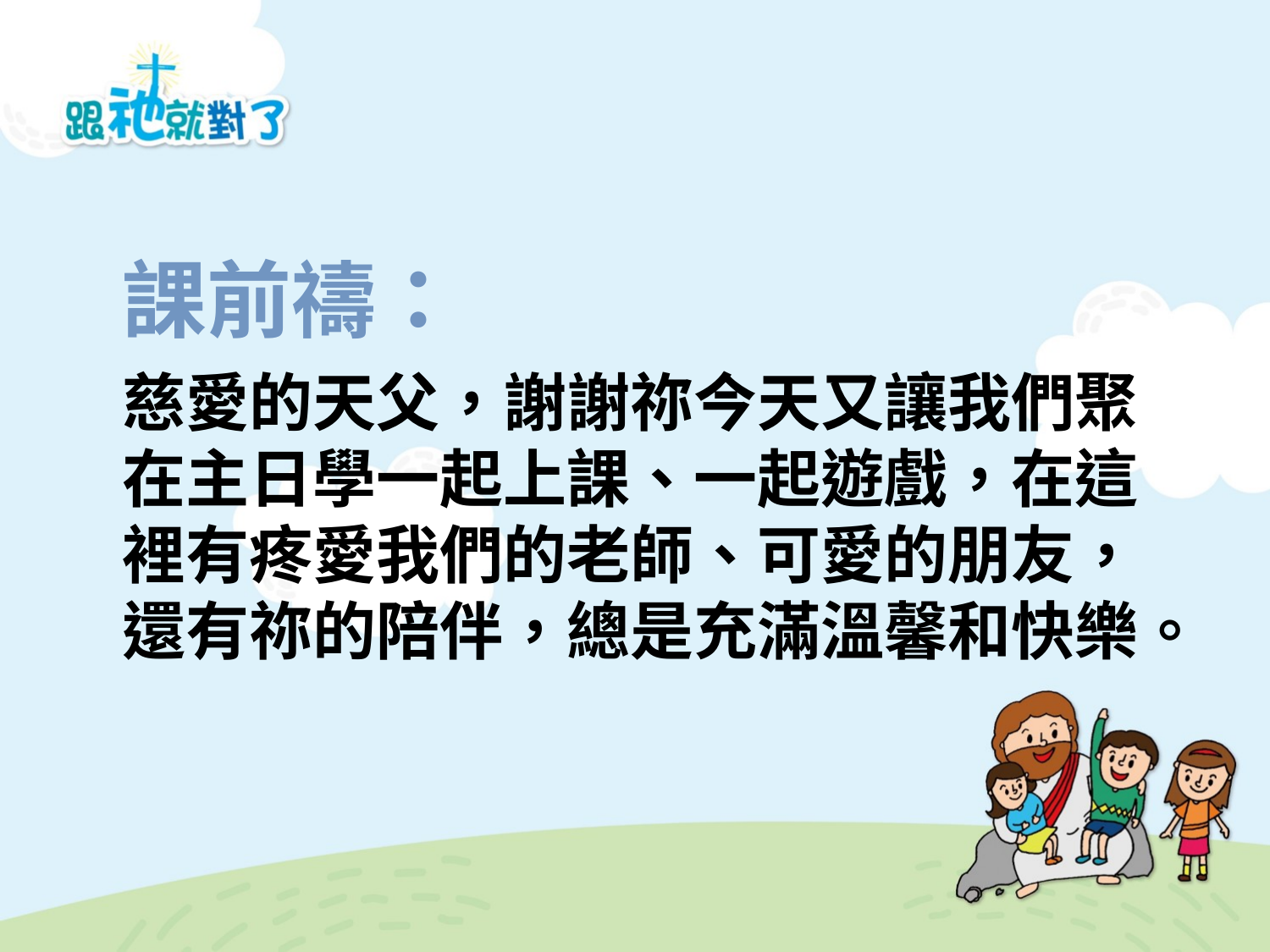

課前禱：
慈愛的天父，謝謝祢今天又讓我們聚在主日學一起上課、一起遊戲，在這裡有疼愛我們的老師、可愛的朋友，還有祢的陪伴，總是充滿溫馨和快樂。